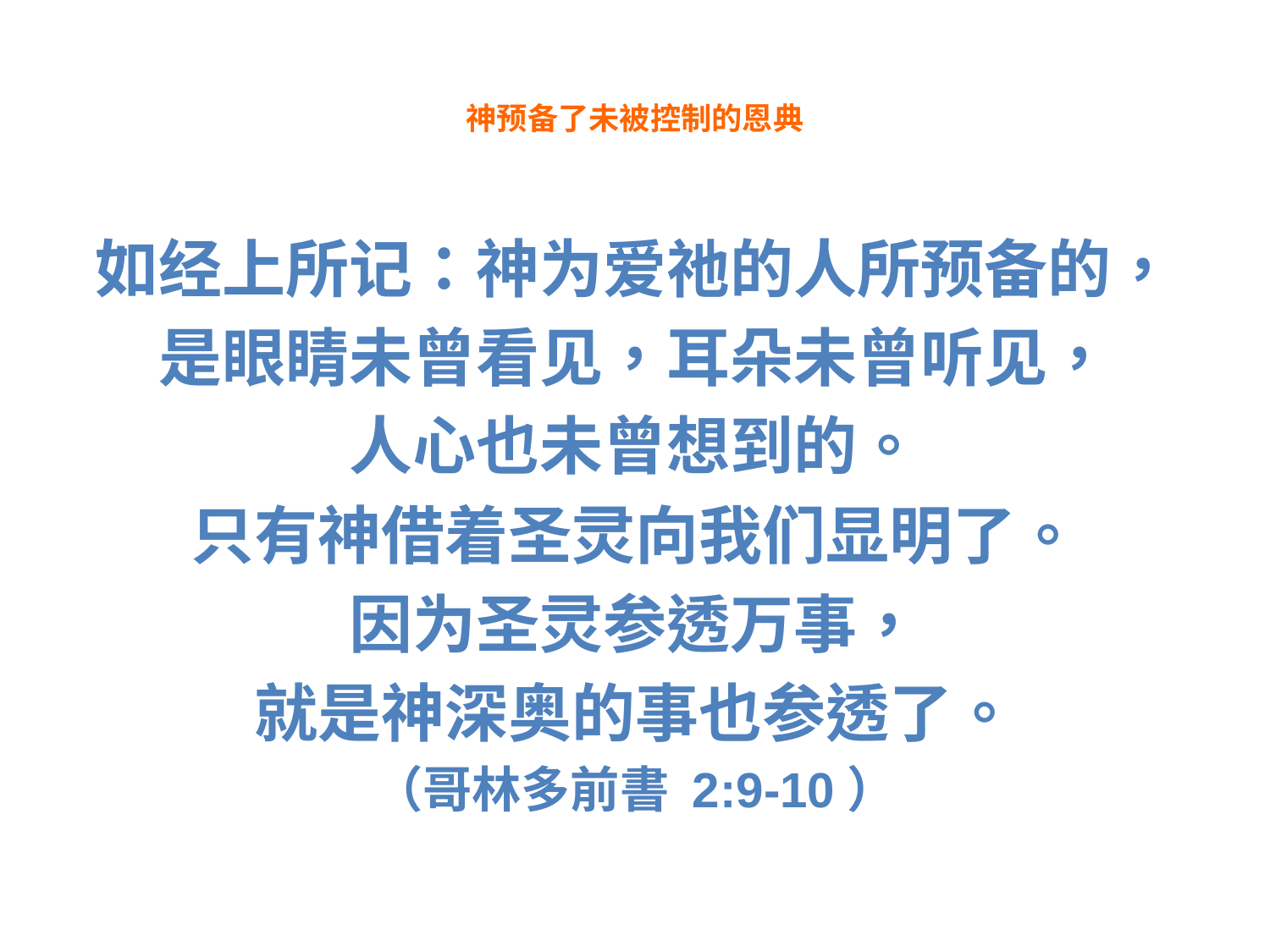

# 神预备了未被控制的恩典
如经上所记：神为爱祂的人所预备的，
是眼睛未曾看见，耳朵未曾听见，
人心也未曾想到的。
只有神借着圣灵向我们显明了。
因为圣灵参透万事，
就是神深奥的事也参透了。
（哥林多前書 2:9-10）